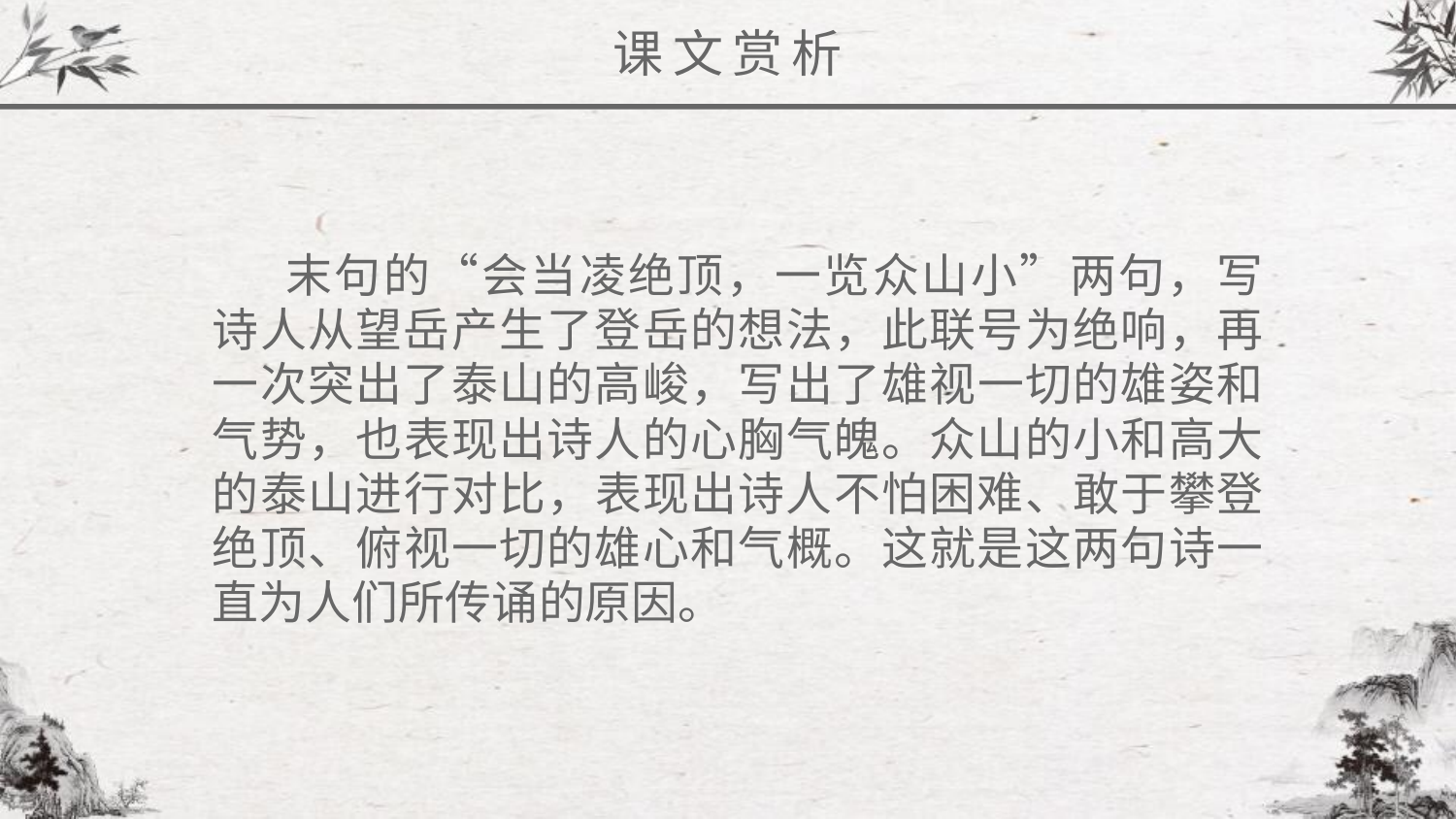

课文赏析

末句的“会当凌绝顶，一览众山小”两句，写诗人从望岳产生了登岳的想法，此联号为绝响，再一次突出了泰山的高峻，写出了雄视一切的雄姿和气势，也表现出诗人的心胸气魄。众山的小和高大的泰山进行对比，表现出诗人不怕困难、敢于攀登绝顶、俯视一切的雄心和气概。这就是这两句诗一直为人们所传诵的原因。